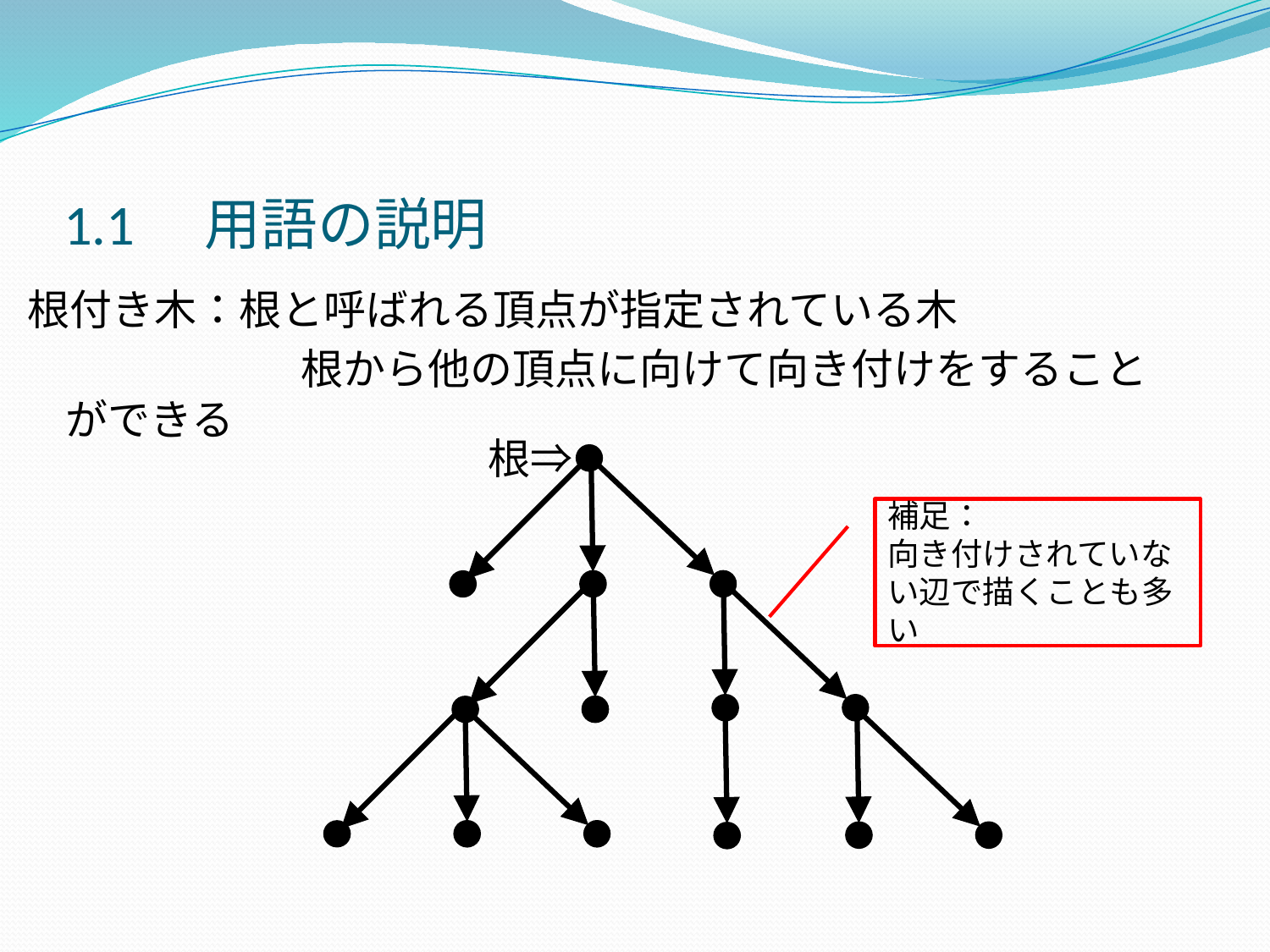

# 1.1　用語の説明
根付き木：根と呼ばれる頂点が指定されている木
　　　　　　  根から他の頂点に向けて向き付けをすることができる

根⇒

補足：
向き付けされていない辺で描くことも多い